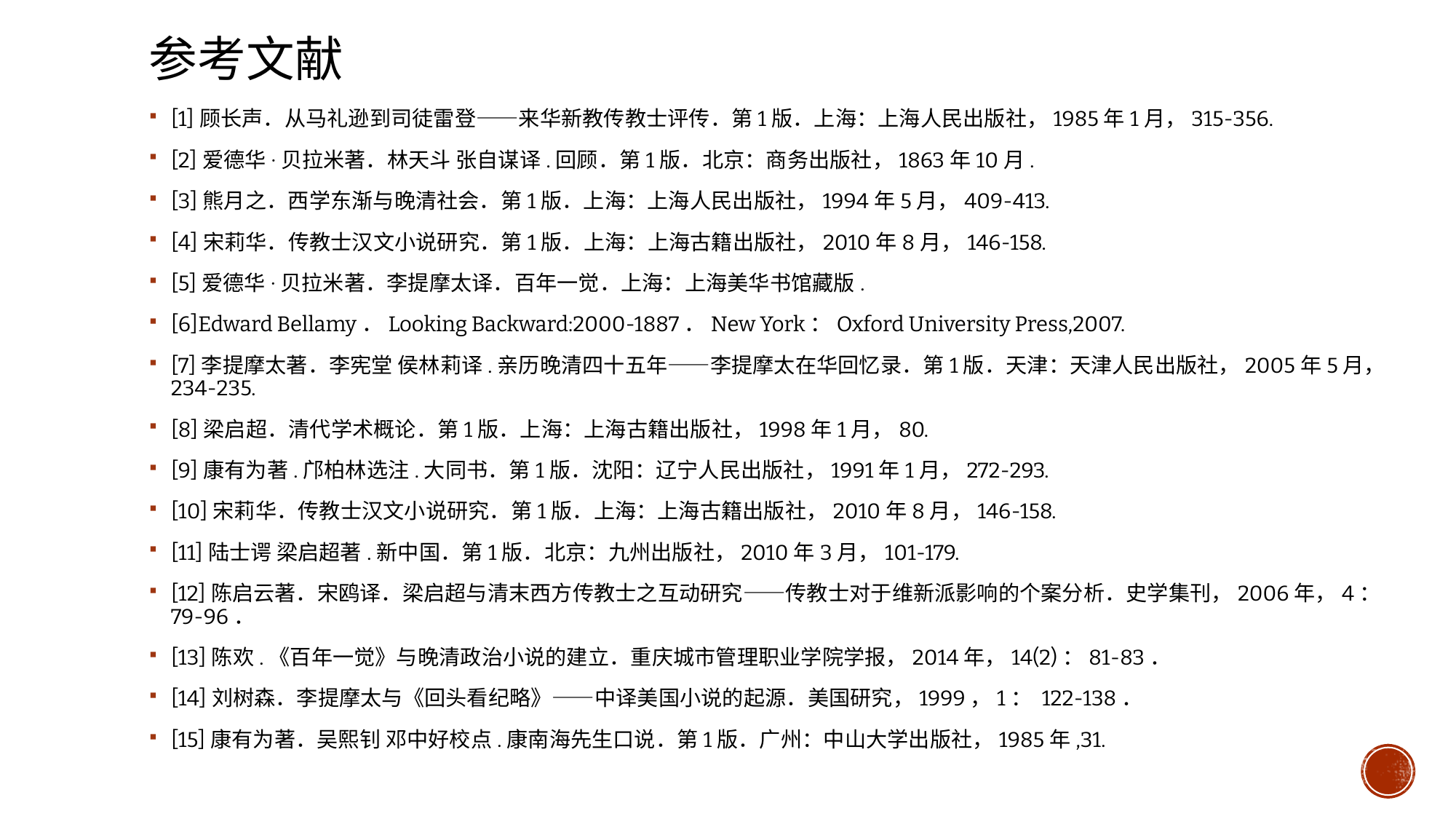

# 参考文献
[1]顾长声．从马礼逊到司徒雷登——来华新教传教士评传．第1版．上海：上海人民出版社，1985年1月，315-356.
[2]爱德华·贝拉米著．林天斗 张自谋译.回顾．第1版．北京：商务出版社，1863年10月.
[3]熊月之．西学东渐与晚清社会．第1版．上海：上海人民出版社，1994年5月，409-413.
[4]宋莉华．传教士汉文小说研究．第1版．上海：上海古籍出版社，2010年8月，146-158.
[5]爱德华·贝拉米著．李提摩太译．百年一觉．上海：上海美华书馆藏版.
[6]Edward Bellamy．Looking Backward:2000-1887．New York：Oxford University Press,2007.
[7]李提摩太著．李宪堂 侯林莉译.亲历晚清四十五年——李提摩太在华回忆录．第1版．天津：天津人民出版社，2005年5月，234-235.
[8]梁启超．清代学术概论．第1版．上海：上海古籍出版社，1998年1月，80.
[9]康有为著.邝柏林选注.大同书．第1版．沈阳：辽宁人民出版社，1991年1月，272-293.
[10]宋莉华．传教士汉文小说研究．第1版．上海：上海古籍出版社，2010年8月，146-158.
[11]陆士谔 梁启超著.新中国．第1版．北京：九州出版社，2010年3月，101-179.
[12]陈启云著．宋鸥译．梁启超与清末西方传教士之互动研究——传教士对于维新派影响的个案分析．史学集刊，2006年，4：79-96．
[13]陈欢.《百年一觉》与晚清政治小说的建立．重庆城市管理职业学院学报，2014年，14(2)：81-83．
[14]刘树森．李提摩太与《回头看纪略》——中译美国小说的起源．美国研究，1999，1： 122-138．
[15]康有为著．吴熙钊 邓中好校点.康南海先生口说．第1版．广州：中山大学出版社，1985年,31.